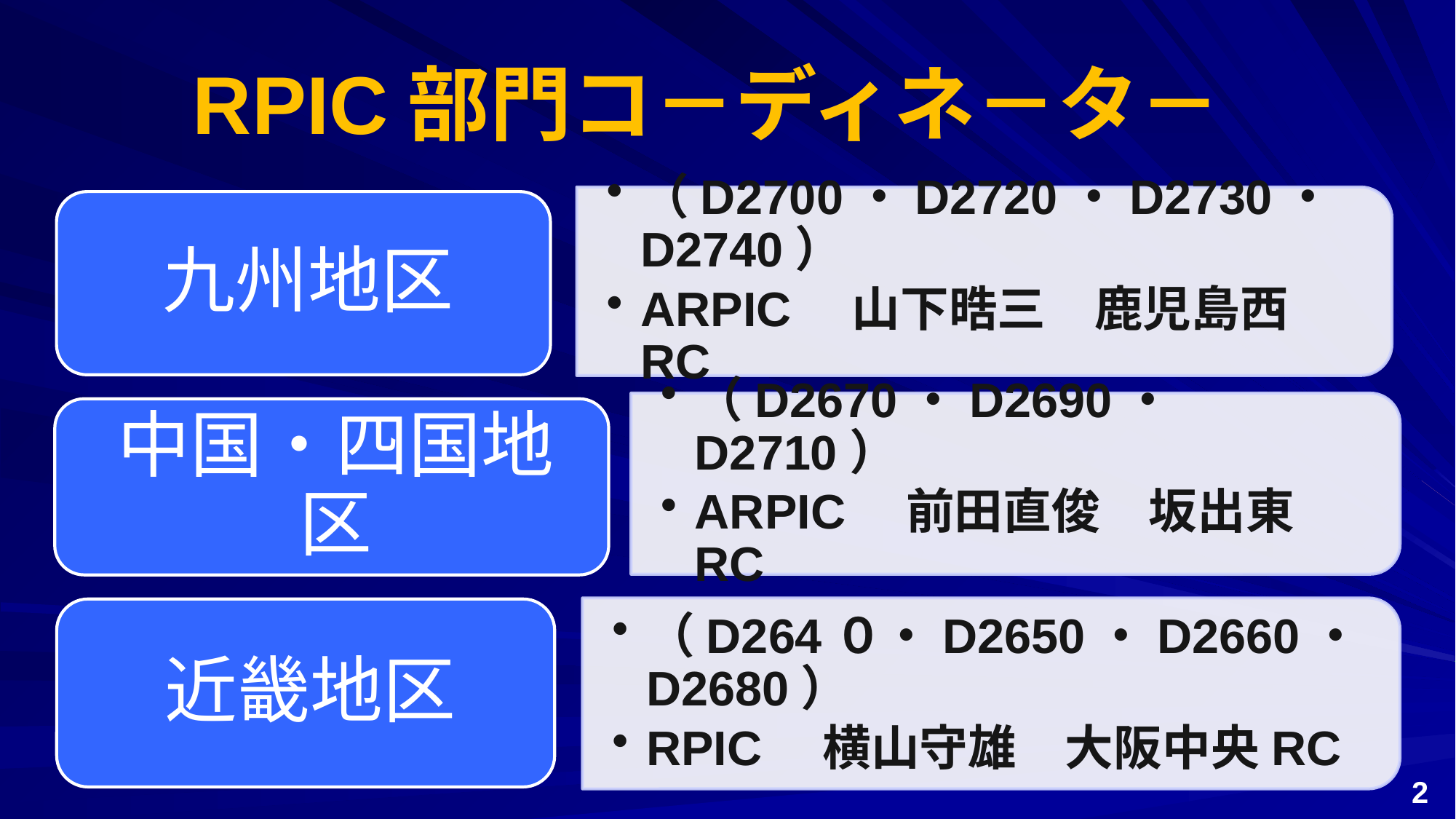

# RPIC部門コ－ディネ－タ－
（D2700・D2720・D2730・D2740）
ARPIC　山下晧三　鹿児島西RC
九州地区
（D2670・D2690・D2710）
ARPIC　前田直俊　坂出東RC
中国・四国地区
（D264０・D2650・D2660・D2680）
RPIC　横山守雄　大阪中央RC
近畿地区
2